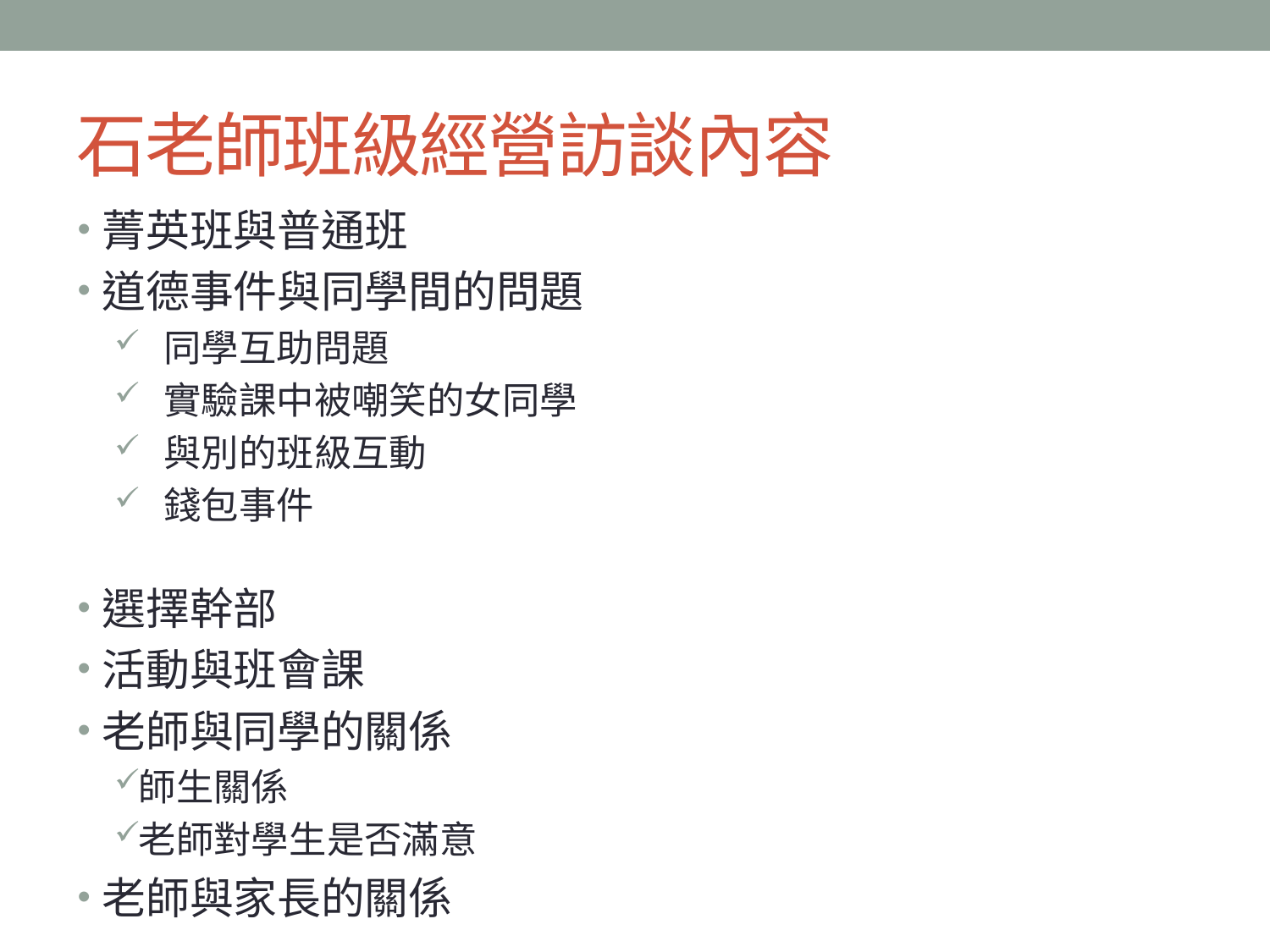

# 石老師班級經營訪談內容
菁英班與普通班
道德事件與同學間的問題
  同學互助問題
  實驗課中被嘲笑的女同學
  與別的班級互動
  錢包事件
選擇幹部
活動與班會課
老師與同學的關係
師生關係
老師對學生是否滿意
老師與家長的關係